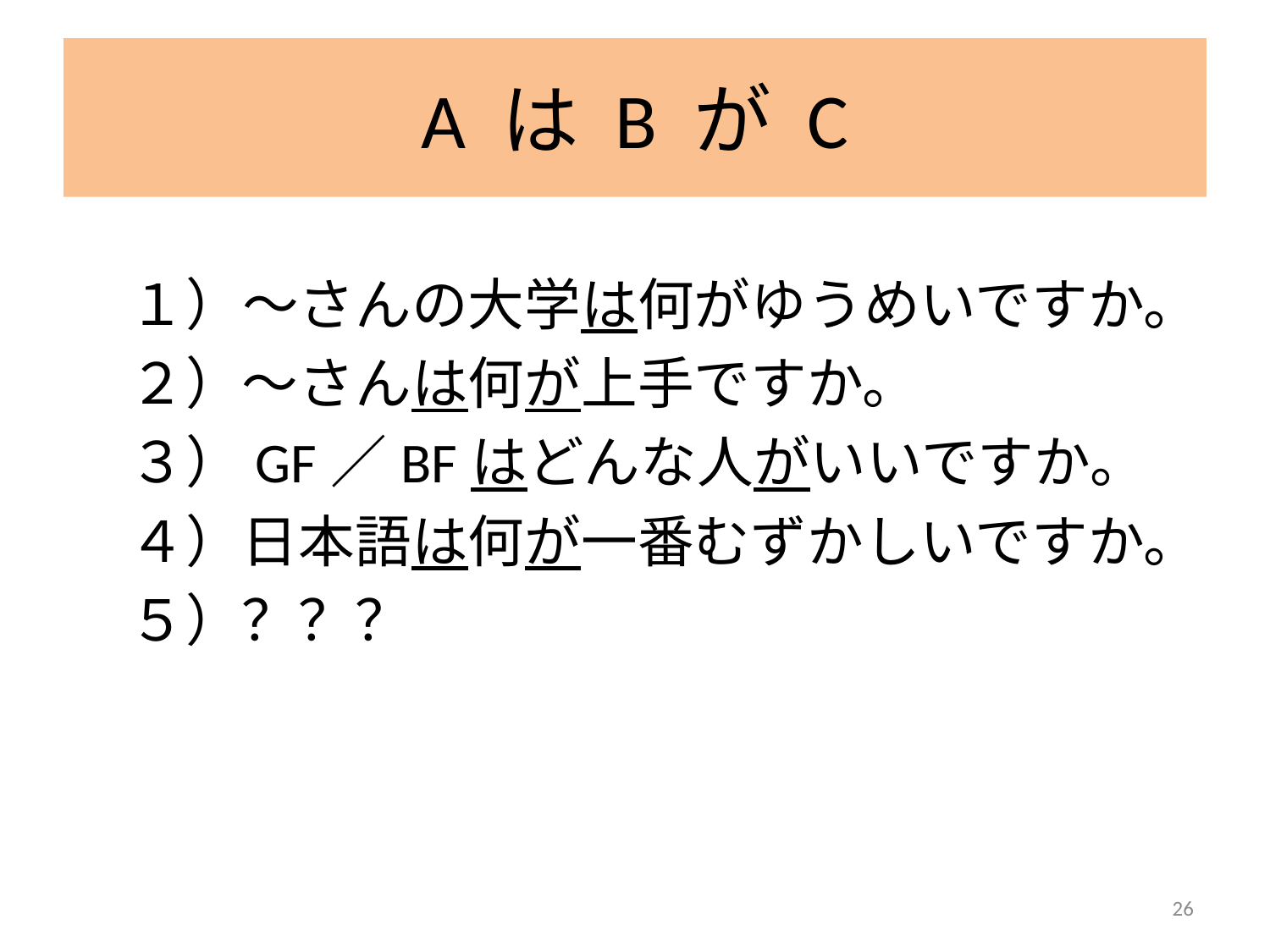

# A は B が C
１）〜さんの大学は何がゆうめいですか。
２）〜さんは何が上手ですか。
３）GF／BFはどんな人がいいですか。
４）日本語は何が一番むずかしいですか。
５）？？？
26